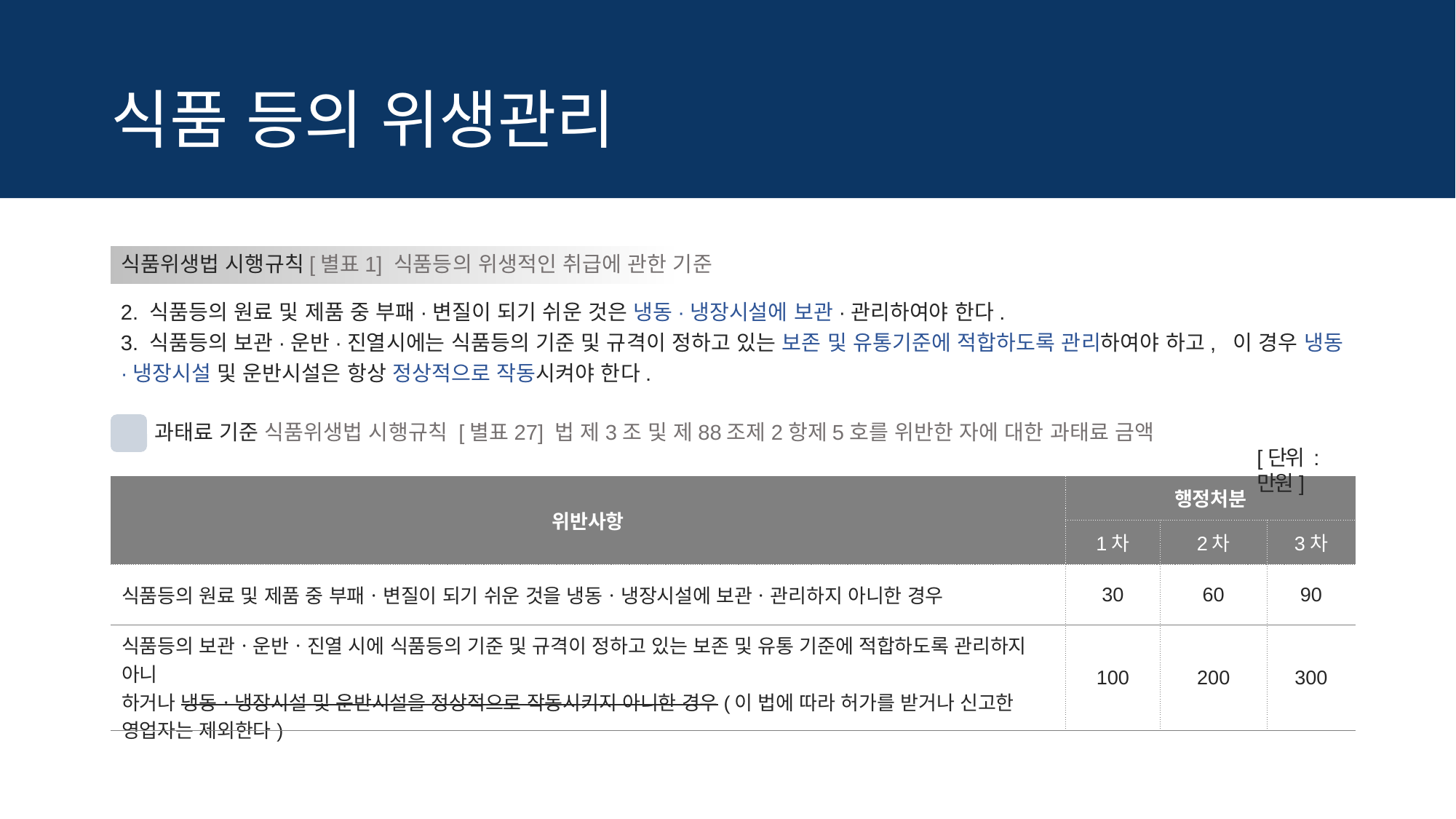

# 식품 등의 위생관리
식품위생법 시행규칙[별표1] 식품등의 위생적인 취급에 관한 기준

2. 식품등의 원료 및 제품 중 부패·변질이 되기 쉬운 것은 냉동·냉장시설에 보관·관리하여야 한다.
3. 식품등의 보관·운반·진열시에는 식품등의 기준 및 규격이 정하고 있는 보존 및 유통기준에 적합하도록 관리하여야 하고,  이 경우 냉동·냉장시설 및 운반시설은 항상 정상적으로 작동시켜야 한다.
!
과태료 기준 식품위생법 시행규칙 [별표27] 법 제3조 및 제88조제2항제5호를 위반한 자에 대한 과태료 금액

[단위 : 만원]
| 위반사항 | 행정처분 |  |  |
| --- | --- | --- | --- |
|  | 1차 | 2차 | 3차 |
| 식품등의 원료 및 제품 중 부패ㆍ변질이 되기 쉬운 것을 냉동ㆍ냉장시설에 보관ㆍ관리하지 아니한 경우 | 30 | 60 | 90 |
| 식품등의 보관ㆍ운반ㆍ진열 시에 식품등의 기준 및 규격이 정하고 있는 보존 및 유통 기준에 적합하도록 관리하지 아니 하거나 냉동ㆍ냉장시설 및 운반시설을 정상적으로 작동시키지 아니한 경우(이 법에 따라 허가를 받거나 신고한 영업자는 제외한다) | 100 | 200 | 300 |